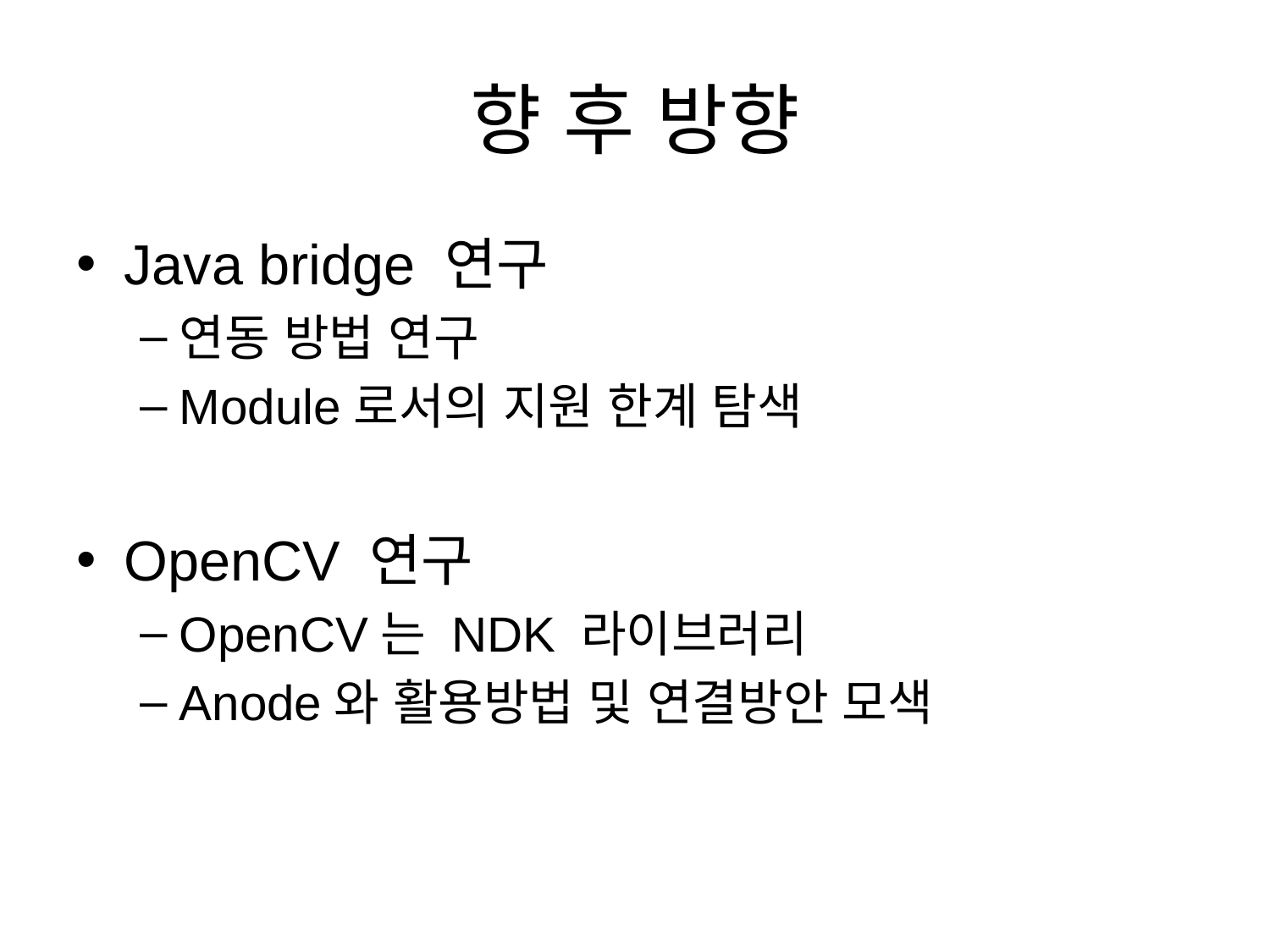

# 향 후 방향
Java bridge 연구
연동 방법 연구
Module로서의 지원 한계 탐색

OpenCV 연구
OpenCV는 NDK 라이브러리
Anode와 활용방법 및 연결방안 모색